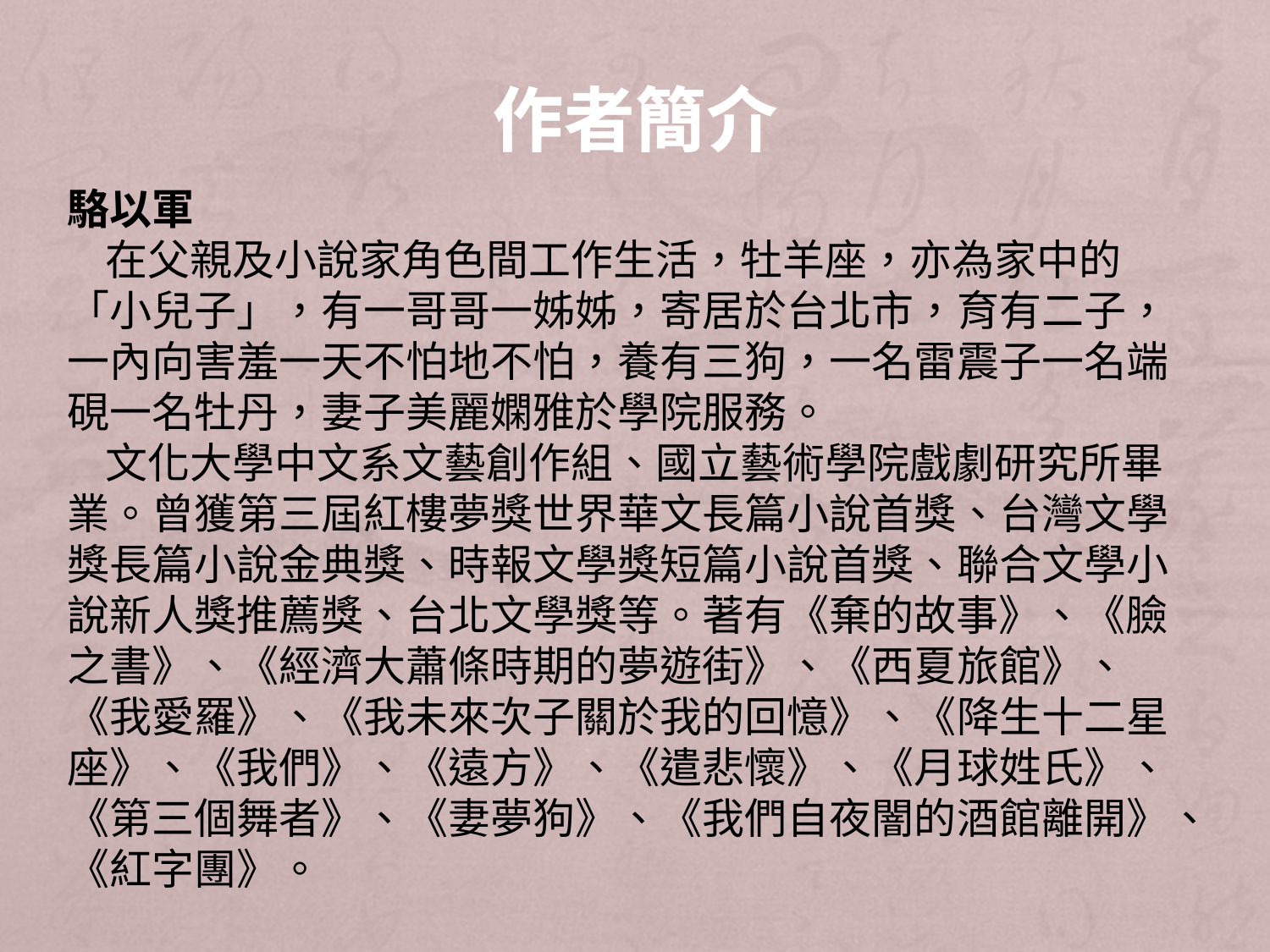

# 作者簡介
駱以軍
    在父親及小說家角色間工作生活，牡羊座，亦為家中的「小兒子」，有一哥哥一姊姊，寄居於台北市，育有二子，一內向害羞一天不怕地不怕，養有三狗，一名雷震子一名端硯一名牡丹，妻子美麗嫻雅於學院服務。
    文化大學中文系文藝創作組、國立藝術學院戲劇研究所畢業。曾獲第三屆紅樓夢獎世界華文長篇小說首獎、台灣文學獎長篇小說金典獎、時報文學獎短篇小說首獎、聯合文學小說新人獎推薦獎、台北文學獎等。著有《棄的故事》、《臉之書》、《經濟大蕭條時期的夢遊街》、《西夏旅館》、《我愛羅》、《我未來次子關於我的回憶》、《降生十二星座》、《我們》、《遠方》、《遣悲懷》、《月球姓氏》、《第三個舞者》、《妻夢狗》、《我們自夜闇的酒館離開》、《紅字團》。